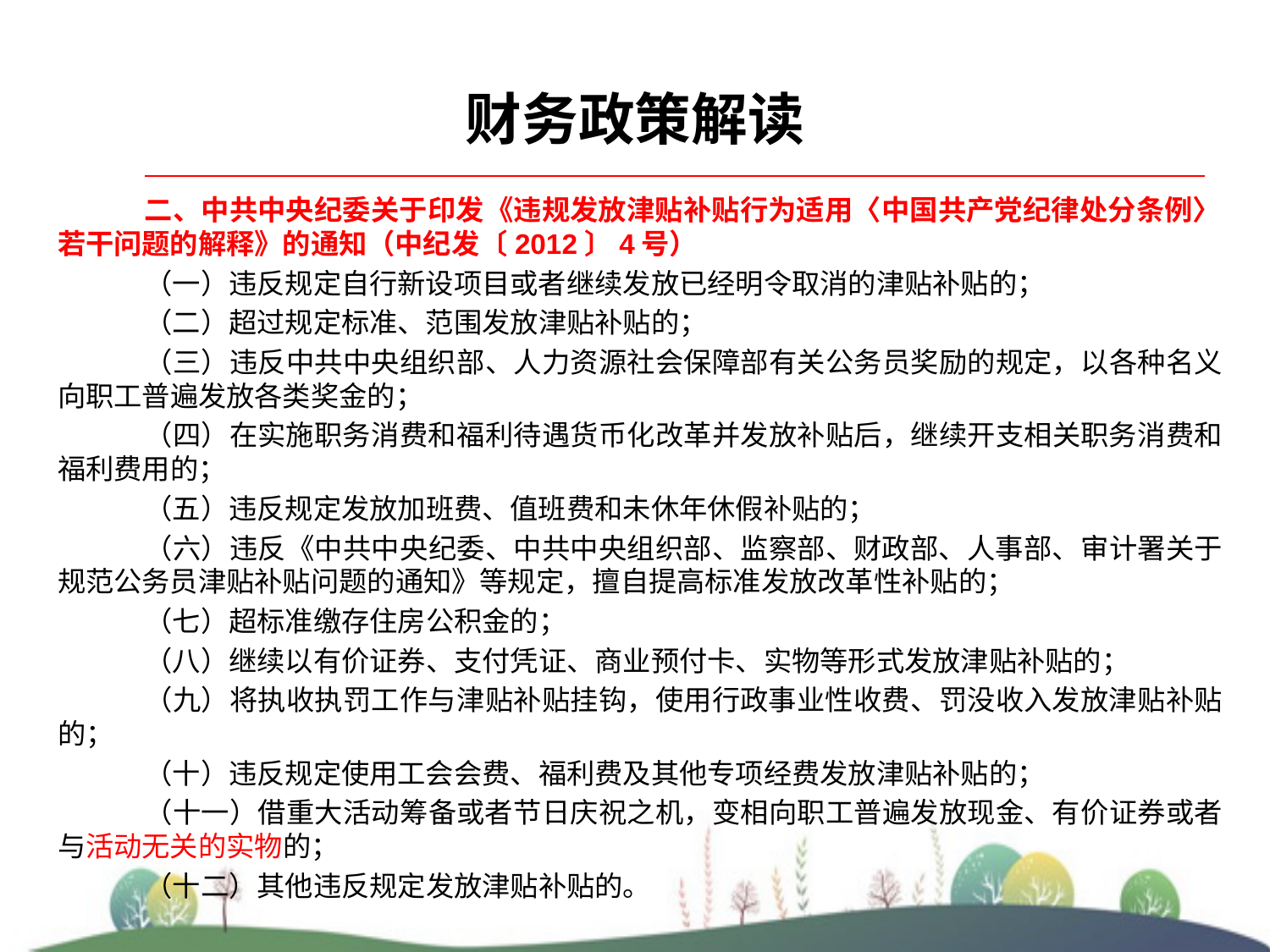

# 财务政策解读
二、中共中央纪委关于印发《违规发放津贴补贴行为适用〈中国共产党纪律处分条例〉若干问题的解释》的通知（中纪发〔2012〕4号）
（一）违反规定自行新设项目或者继续发放已经明令取消的津贴补贴的；
（二）超过规定标准、范围发放津贴补贴的；
（三）违反中共中央组织部、人力资源社会保障部有关公务员奖励的规定，以各种名义向职工普遍发放各类奖金的；
（四）在实施职务消费和福利待遇货币化改革并发放补贴后，继续开支相关职务消费和福利费用的；
（五）违反规定发放加班费、值班费和未休年休假补贴的；
（六）违反《中共中央纪委、中共中央组织部、监察部、财政部、人事部、审计署关于规范公务员津贴补贴问题的通知》等规定，擅自提高标准发放改革性补贴的；
（七）超标准缴存住房公积金的；
（八）继续以有价证券、支付凭证、商业预付卡、实物等形式发放津贴补贴的；
（九）将执收执罚工作与津贴补贴挂钩，使用行政事业性收费、罚没收入发放津贴补贴的；
（十）违反规定使用工会会费、福利费及其他专项经费发放津贴补贴的；
（十一）借重大活动筹备或者节日庆祝之机，变相向职工普遍发放现金、有价证券或者与活动无关的实物的；
（十二）其他违反规定发放津贴补贴的。